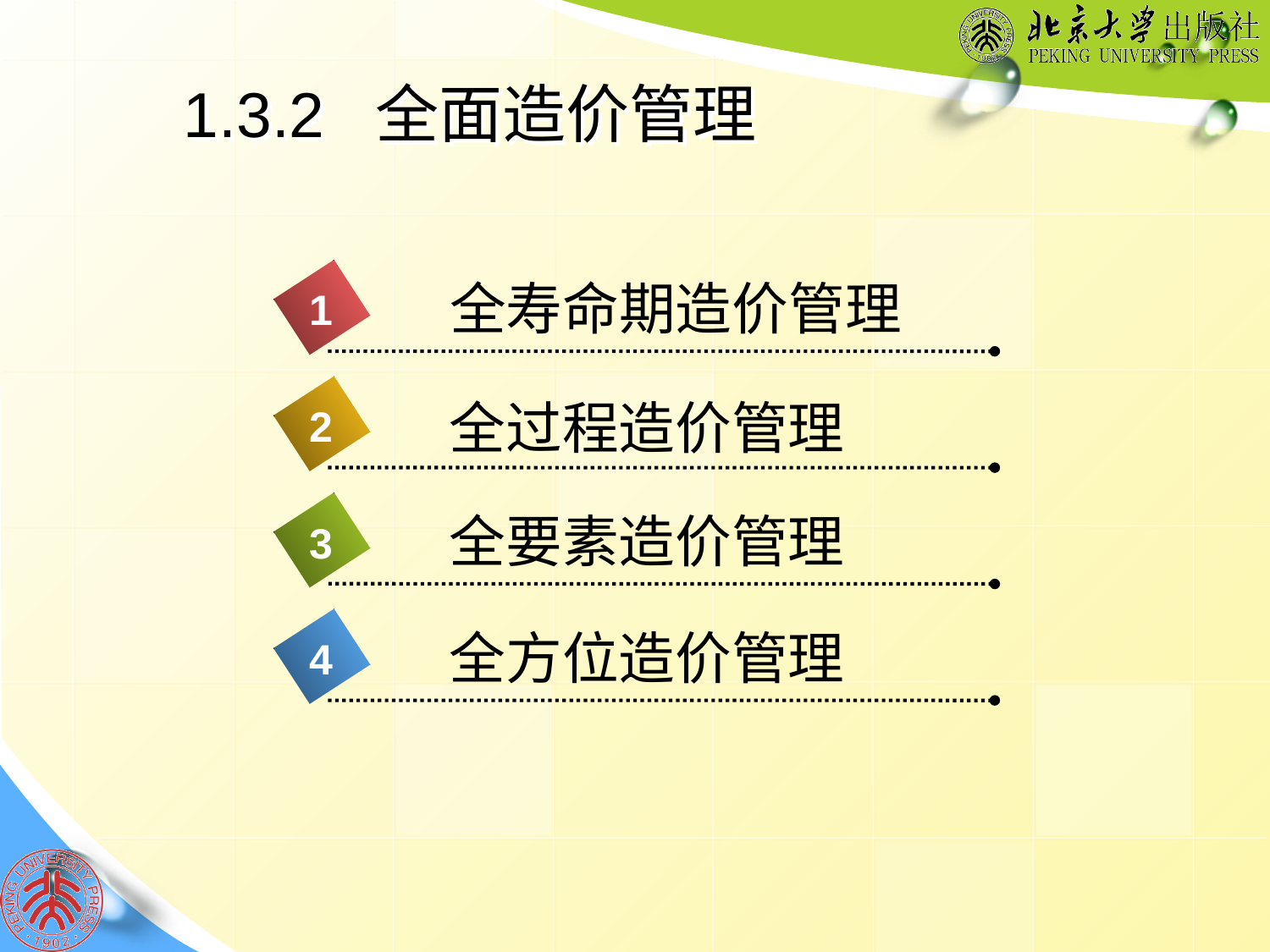

# 1.3.2  全面造价管理
全寿命期造价管理

1

全过程造价管理

2

全要素造价管理

3

全方位造价管理

4